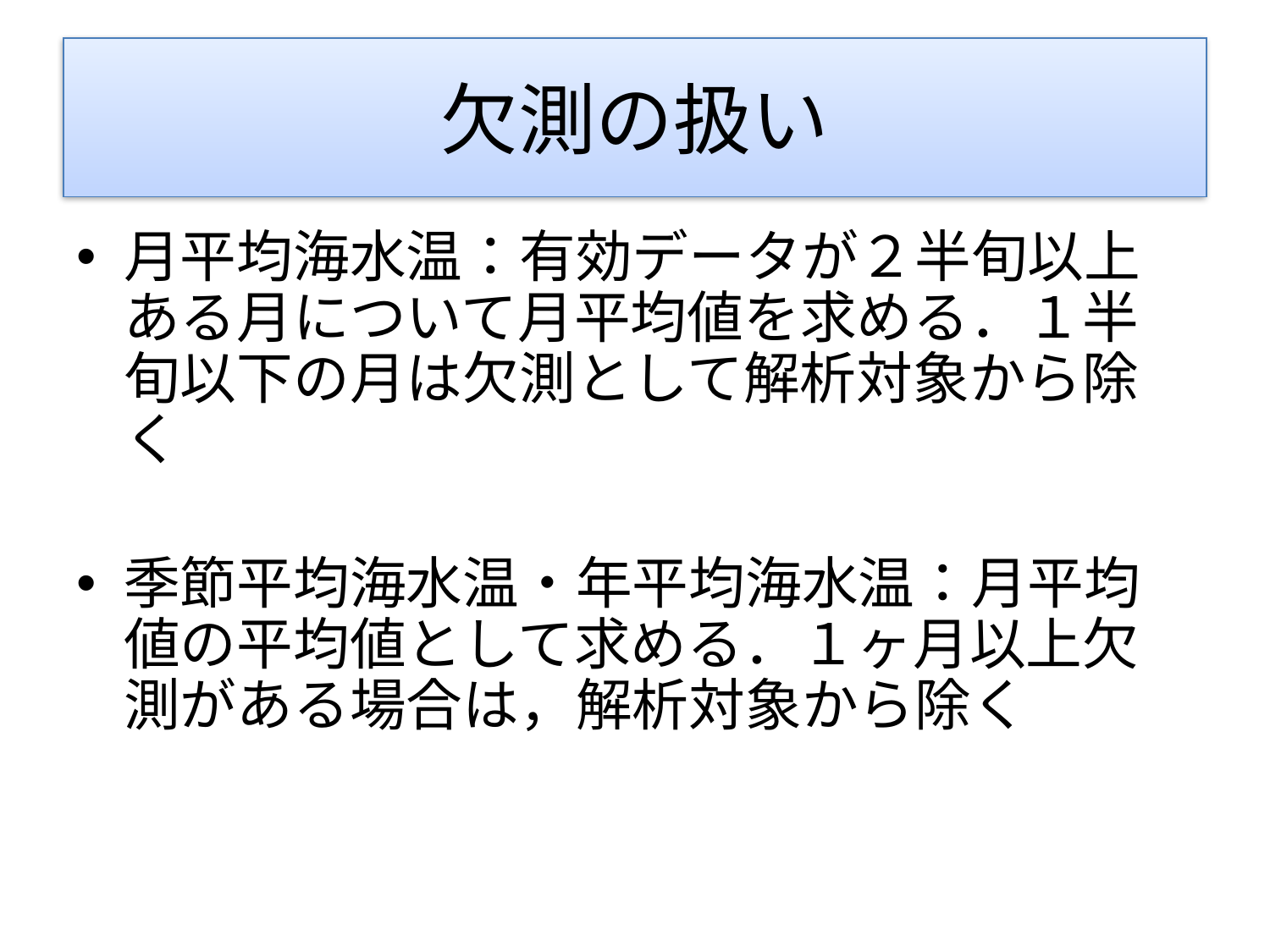

# 欠測の扱い
月平均海水温：有効データが２半旬以上ある月について月平均値を求める．１半旬以下の月は欠測として解析対象から除く

季節平均海水温・年平均海水温：月平均値の平均値として求める．１ヶ月以上欠測がある場合は，解析対象から除く